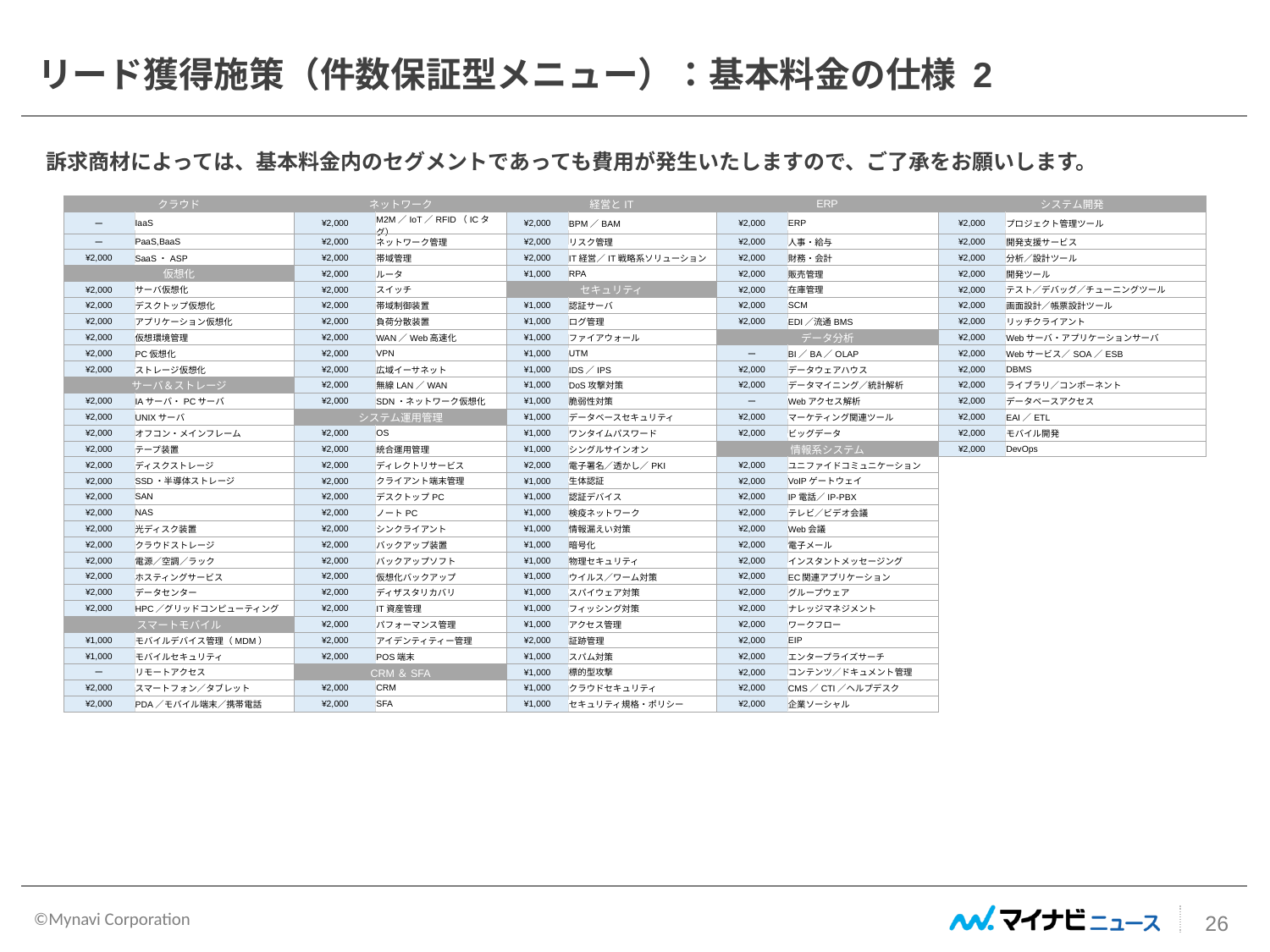

リード獲得施策（件数保証型メニュー）：基本料金の仕様 2
訴求商材によっては、基本料金内のセグメントであっても費用が発生いたしますので、ご了承をお願いします。
| クラウド |  | ネットワーク |  | 経営とIT |  | ERP |  | システム開発 |  |
| --- | --- | --- | --- | --- | --- | --- | --- | --- | --- |
| ー | IaaS | ¥2,000 | M2M／IoT／RFID（ICタグ） | ¥2,000 | BPM／BAM | ¥2,000 | ERP | ¥2,000 | プロジェクト管理ツール |
| ー | PaaS,BaaS | ¥2,000 | ネットワーク管理 | ¥2,000 | リスク管理 | ¥2,000 | 人事・給与 | ¥2,000 | 開発支援サービス |
| ¥2,000 | SaaS・ASP | ¥2,000 | 帯域管理 | ¥2,000 | IT経営／IT戦略系ソリューション | ¥2,000 | 財務・会計 | ¥2,000 | 分析／設計ツール |
| 仮想化 |  | ¥2,000 | ルータ | ¥1,000 | RPA | ¥2,000 | 販売管理 | ¥2,000 | 開発ツール |
| ¥2,000 | サーバ仮想化 | ¥2,000 | スイッチ | セキュリティ |  | ¥2,000 | 在庫管理 | ¥2,000 | テスト／デバッグ／チューニングツール |
| ¥2,000 | デスクトップ仮想化 | ¥2,000 | 帯域制御装置 | ¥1,000 | 認証サーバ | ¥2,000 | SCM | ¥2,000 | 画面設計／帳票設計ツール |
| ¥2,000 | アプリケーション仮想化 | ¥2,000 | 負荷分散装置 | ¥1,000 | ログ管理 | ¥2,000 | EDI／流通BMS | ¥2,000 | リッチクライアント |
| ¥2,000 | 仮想環境管理 | ¥2,000 | WAN／Web高速化 | ¥1,000 | ファイアウォール | データ分析 |  | ¥2,000 | Webサーバ・アプリケーションサーバ |
| ¥2,000 | PC仮想化 | ¥2,000 | VPN | ¥1,000 | UTM | ー | BI／BA／OLAP | ¥2,000 | Webサービス／SOA／ESB |
| ¥2,000 | ストレージ仮想化 | ¥2,000 | 広域イーサネット | ¥1,000 | IDS／IPS | ¥2,000 | データウェアハウス | ¥2,000 | DBMS |
| サーバ＆ストレージ |  | ¥2,000 | 無線LAN／WAN | ¥1,000 | DoS攻撃対策 | ¥2,000 | データマイニング／統計解析 | ¥2,000 | ライブラリ／コンポーネント |
| ¥2,000 | IAサーバ・PCサーバ | ¥2,000 | SDN・ネットワーク仮想化 | ¥1,000 | 脆弱性対策 | ー | Webアクセス解析 | ¥2,000 | データベースアクセス |
| ¥2,000 | UNIXサーバ | システム運用管理 |  | ¥1,000 | データベースセキュリティ | ¥2,000 | マーケティング関連ツール | ¥2,000 | EAI／ETL |
| ¥2,000 | オフコン・メインフレーム | ¥2,000 | OS | ¥1,000 | ワンタイムパスワード | ¥2,000 | ビッグデータ | ¥2,000 | モバイル開発 |
| ¥2,000 | テープ装置 | ¥2,000 | 統合運用管理 | ¥1,000 | シングルサインオン | 情報系システム |  | ¥2,000 | DevOps |
| ¥2,000 | ディスクストレージ | ¥2,000 | ディレクトリサービス | ¥2,000 | 電子署名／透かし／PKI | ¥2,000 | ユニファイドコミュニケーション |  |  |
| ¥2,000 | SSD・半導体ストレージ | ¥2,000 | クライアント端末管理 | ¥1,000 | 生体認証 | ¥2,000 | VoIPゲートウェイ |  |  |
| ¥2,000 | SAN | ¥2,000 | デスクトップPC | ¥1,000 | 認証デバイス | ¥2,000 | IP電話／IP-PBX |  |  |
| ¥2,000 | NAS | ¥2,000 | ノートPC | ¥1,000 | 検疫ネットワーク | ¥2,000 | テレビ／ビデオ会議 |  |  |
| ¥2,000 | 光ディスク装置 | ¥2,000 | シンクライアント | ¥1,000 | 情報漏えい対策 | ¥2,000 | Web会議 |  |  |
| ¥2,000 | クラウドストレージ | ¥2,000 | バックアップ装置 | ¥1,000 | 暗号化 | ¥2,000 | 電子メール |  |  |
| ¥2,000 | 電源／空調／ラック | ¥2,000 | バックアップソフト | ¥1,000 | 物理セキュリティ | ¥2,000 | インスタントメッセージング |  |  |
| ¥2,000 | ホスティングサービス | ¥2,000 | 仮想化バックアップ | ¥1,000 | ウイルス／ワーム対策 | ¥2,000 | EC関連アプリケーション |  |  |
| ¥2,000 | データセンター | ¥2,000 | ディザスタリカバリ | ¥1,000 | スパイウェア対策 | ¥2,000 | グループウェア |  |  |
| ¥2,000 | HPC／グリッドコンピューティング | ¥2,000 | IT資産管理 | ¥1,000 | フィッシング対策 | ¥2,000 | ナレッジマネジメント |  |  |
| スマートモバイル |  | ¥2,000 | パフォーマンス管理 | ¥1,000 | アクセス管理 | ¥2,000 | ワークフロー |  |  |
| ¥1,000 | モバイルデバイス管理（MDM） | ¥2,000 | アイデンティティー管理 | ¥2,000 | 証跡管理 | ¥2,000 | EIP |  |  |
| ¥1,000 | モバイルセキュリティ | ¥2,000 | POS端末 | ¥1,000 | スパム対策 | ¥2,000 | エンタープライズサーチ |  |  |
| ー | リモートアクセス | CRM＆SFA |  | ¥1,000 | 標的型攻撃 | ¥2,000 | コンテンツ／ドキュメント管理 |  |  |
| ¥2,000 | スマートフォン／タブレット | ¥2,000 | CRM | ¥1,000 | クラウドセキュリティ | ¥2,000 | CMS／CTI／ヘルプデスク |  |  |
| ¥2,000 | PDA／モバイル端末／携帯電話 | ¥2,000 | SFA | ¥1,000 | セキュリティ規格・ポリシー | ¥2,000 | 企業ソーシャル |  |  |
26